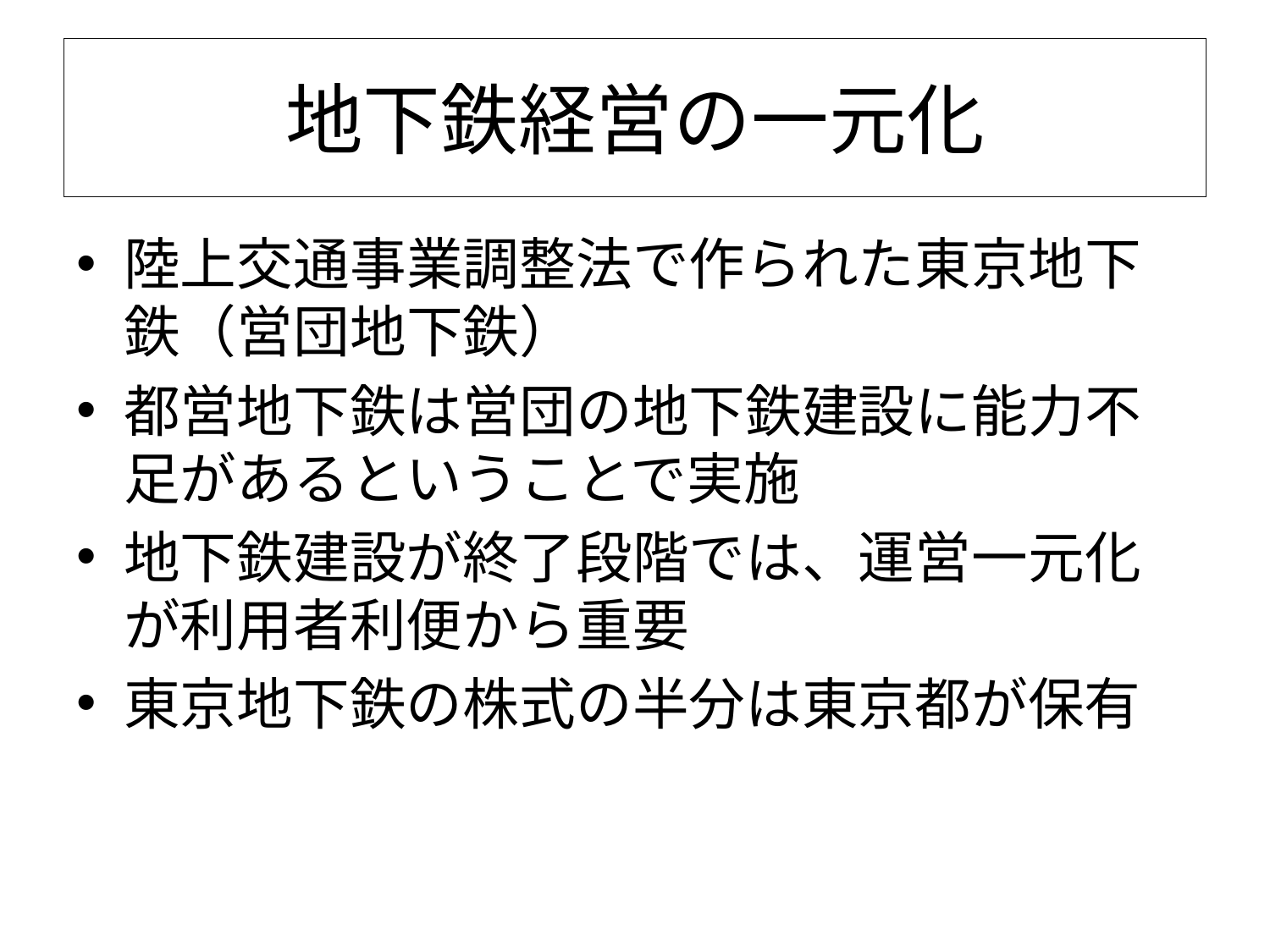

# 地下鉄経営の一元化
陸上交通事業調整法で作られた東京地下鉄（営団地下鉄）
都営地下鉄は営団の地下鉄建設に能力不足があるということで実施
地下鉄建設が終了段階では、運営一元化が利用者利便から重要
東京地下鉄の株式の半分は東京都が保有